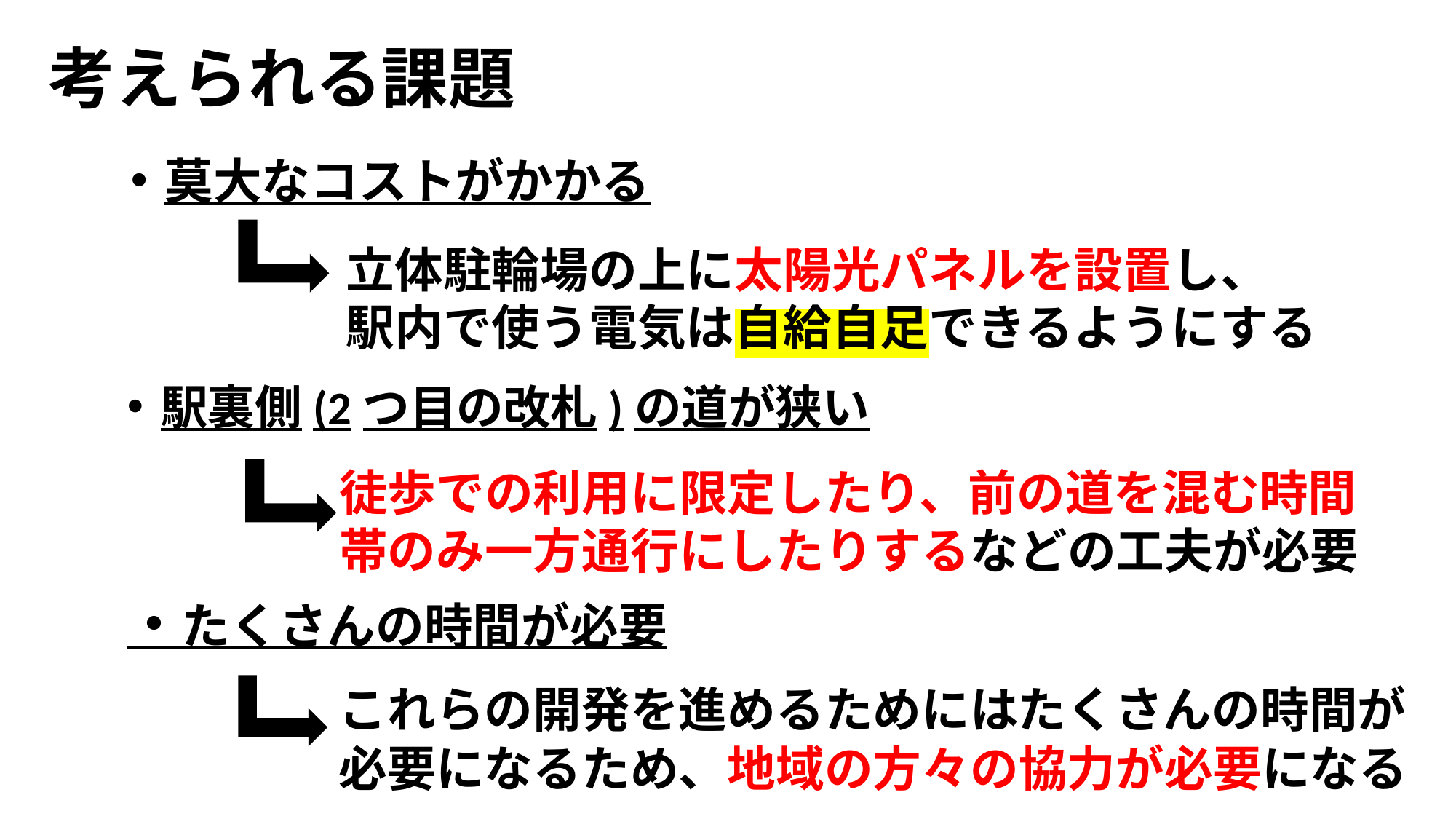

考えられる課題
莫大なコストがかかる

立体駐輪場の上に太陽光パネルを設置し、
駅内で使う電気は自給自足できるようにする
駅裏側(2つ目の改札)の道が狭い

徒歩での利用に限定したり、前の道を混む時間帯のみ一方通行にしたりするなどの工夫が必要
・たくさんの時間が必要

これらの開発を進めるためにはたくさんの時間が必要になるため、地域の方々の協力が必要になる